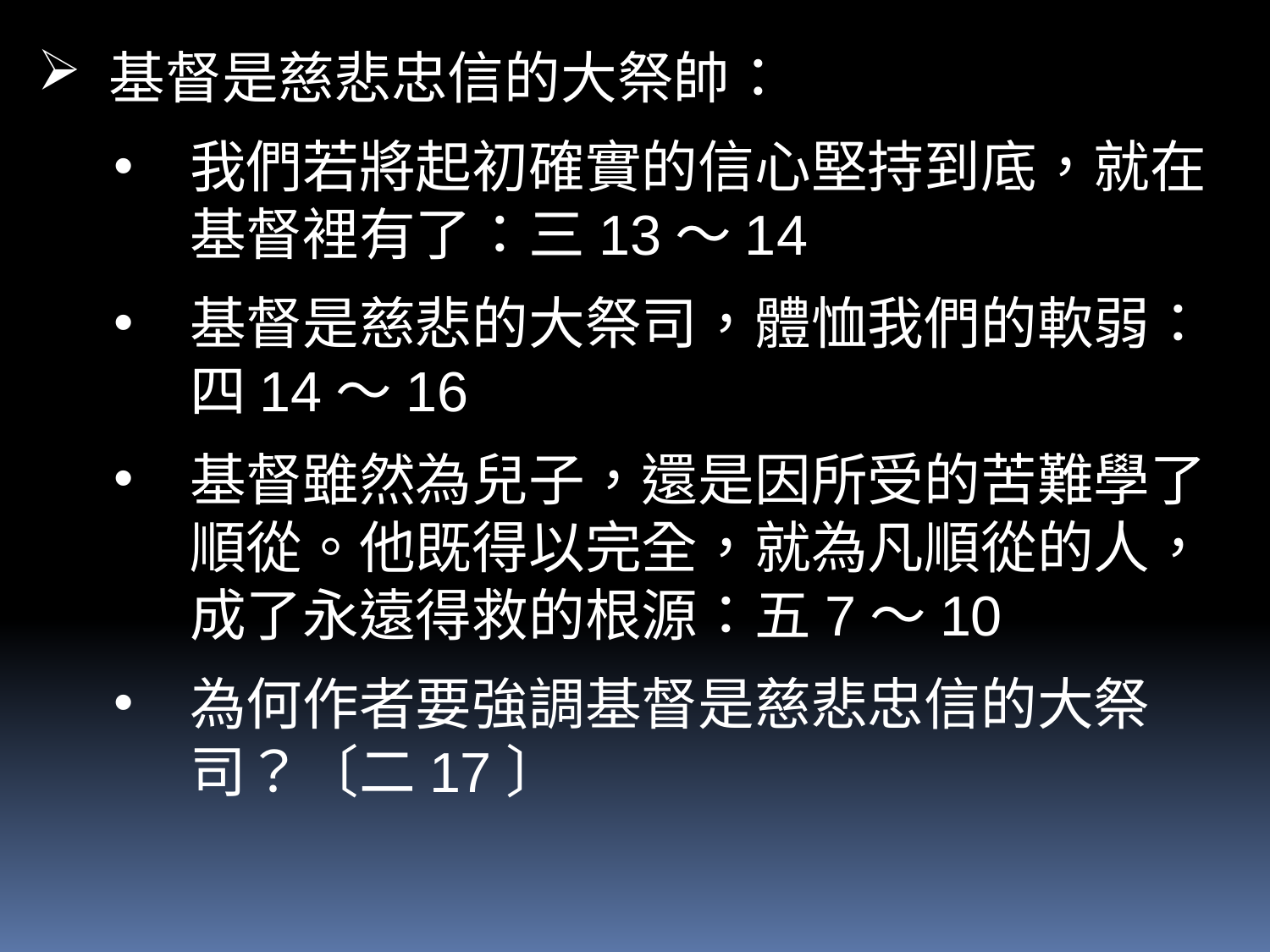

基督是慈悲忠信的大祭帥：
我們若將起初確實的信心堅持到底，就在基督裡有了：三13～14
基督是慈悲的大祭司，體恤我們的軟弱：四14～16
基督雖然為兒子，還是因所受的苦難學了順從。他既得以完全，就為凡順從的人，成了永遠得救的根源：五7～10
為何作者要強調基督是慈悲忠信的大祭司？〔二17〕